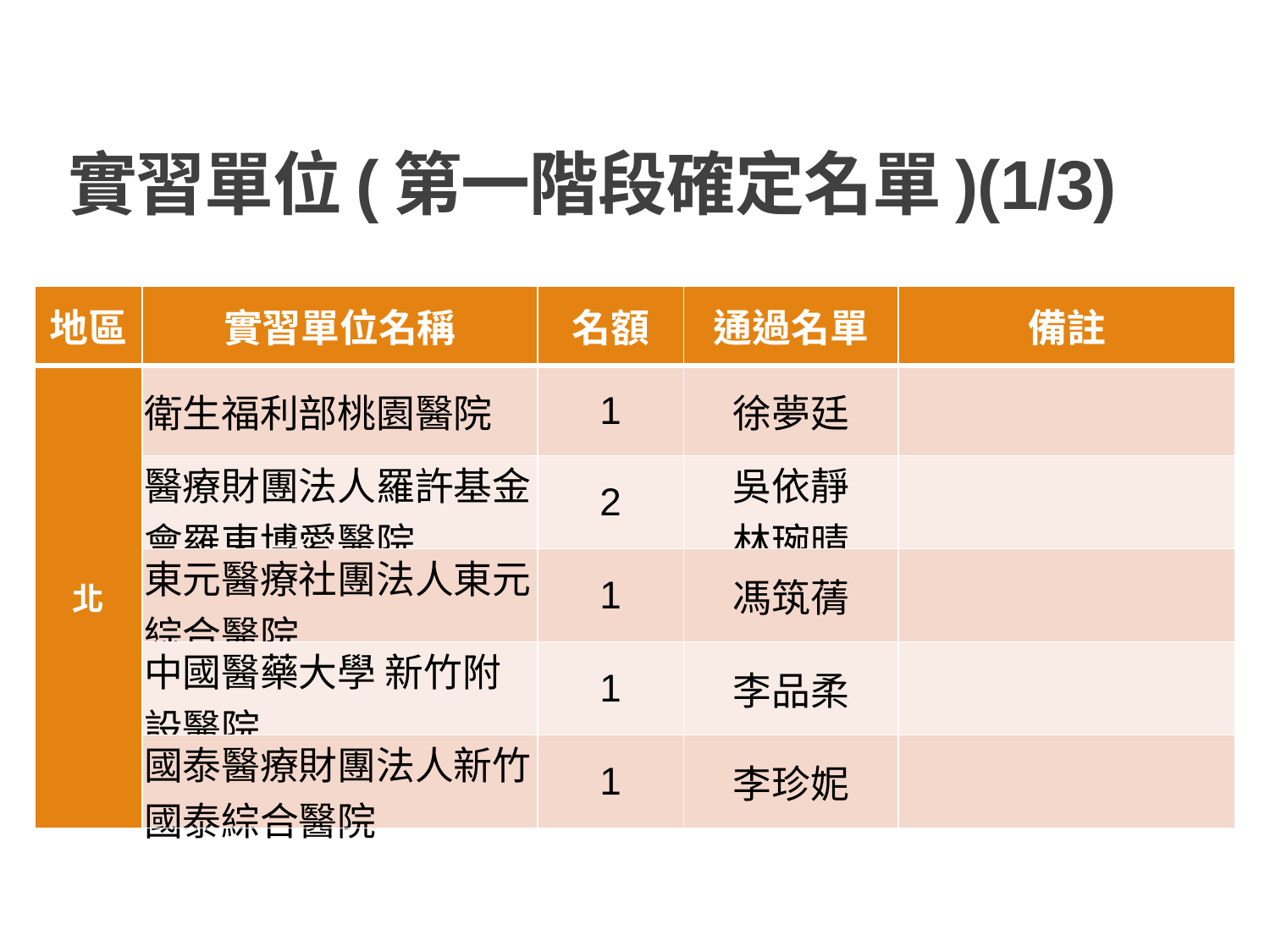

# 實習單位(第一階段確定名單)(1/3)

| 地區 | 實習單位名稱 | 名額 | 通過名單 | 備註 |
| --- | --- | --- | --- | --- |
| 北 | 衛生福利部桃園醫院 | 1 | 徐夢廷 |  |
|  | 醫療財團法人羅許基金會羅東博愛醫院 | 2 | 吳依靜 林琬晴 |  |
|  | 東元醫療社團法人東元綜合醫院 | 1 | 馮筑蒨 |  |
|  | 中國醫藥大學 新竹附設醫院 | 1 | 李品柔 |  |
|  | 國泰醫療財團法人新竹國泰綜合醫院 | 1 | 李珍妮 |  |
2